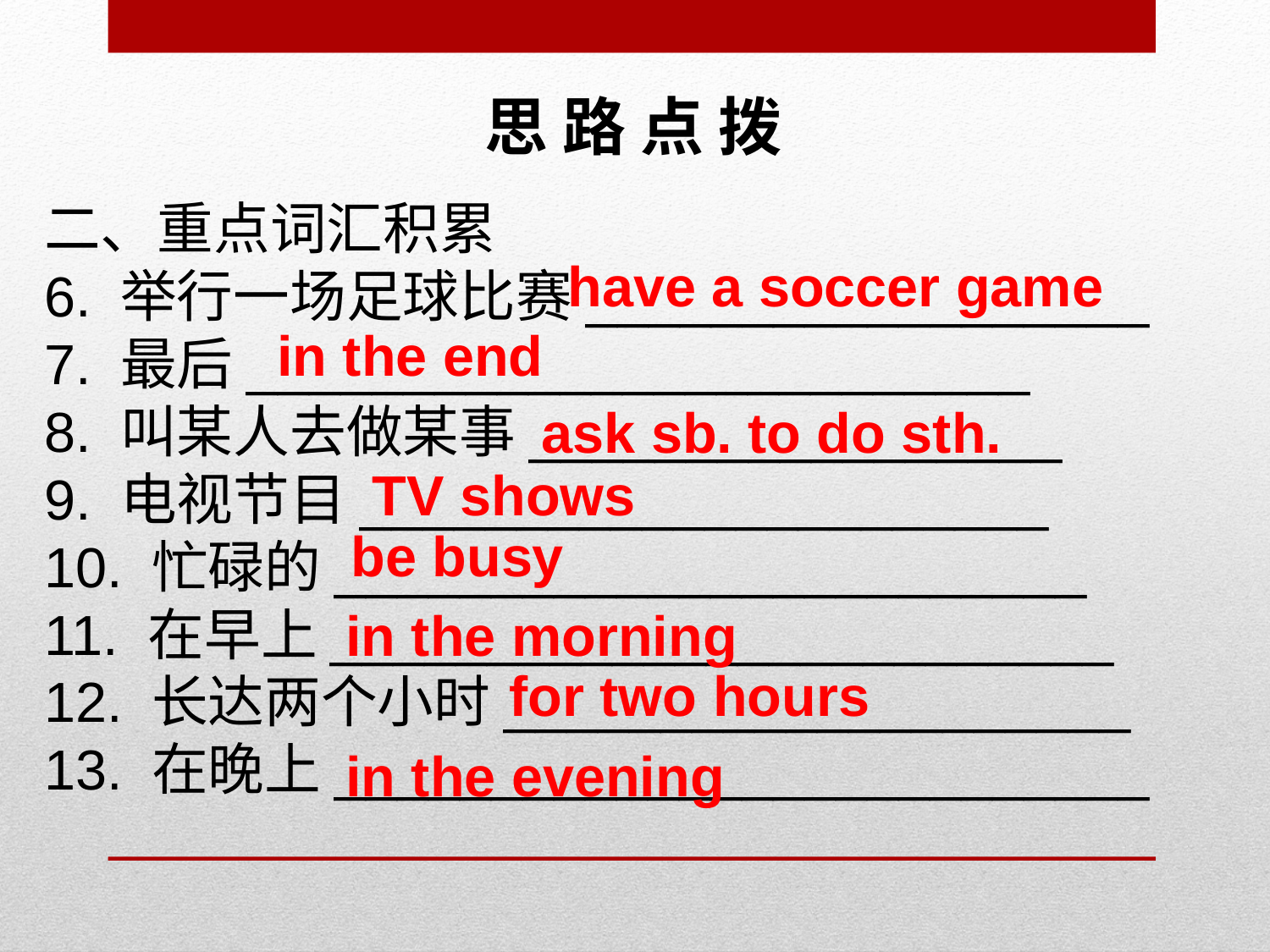

思 路 点 拨
二、重点词汇积累
6. 举行一场足球比赛__________________
7. 最后_________________________
8. 叫某人去做某事_________________
9. 电视节目______________________
10. 忙碌的________________________
11. 在早上_________________________
12. 长达两个小时____________________
13. 在晚上__________________________
 have a soccer game
in the end
ask sb. to do sth.
TV shows
be busy
 in the morning
for two hours
 in the evening